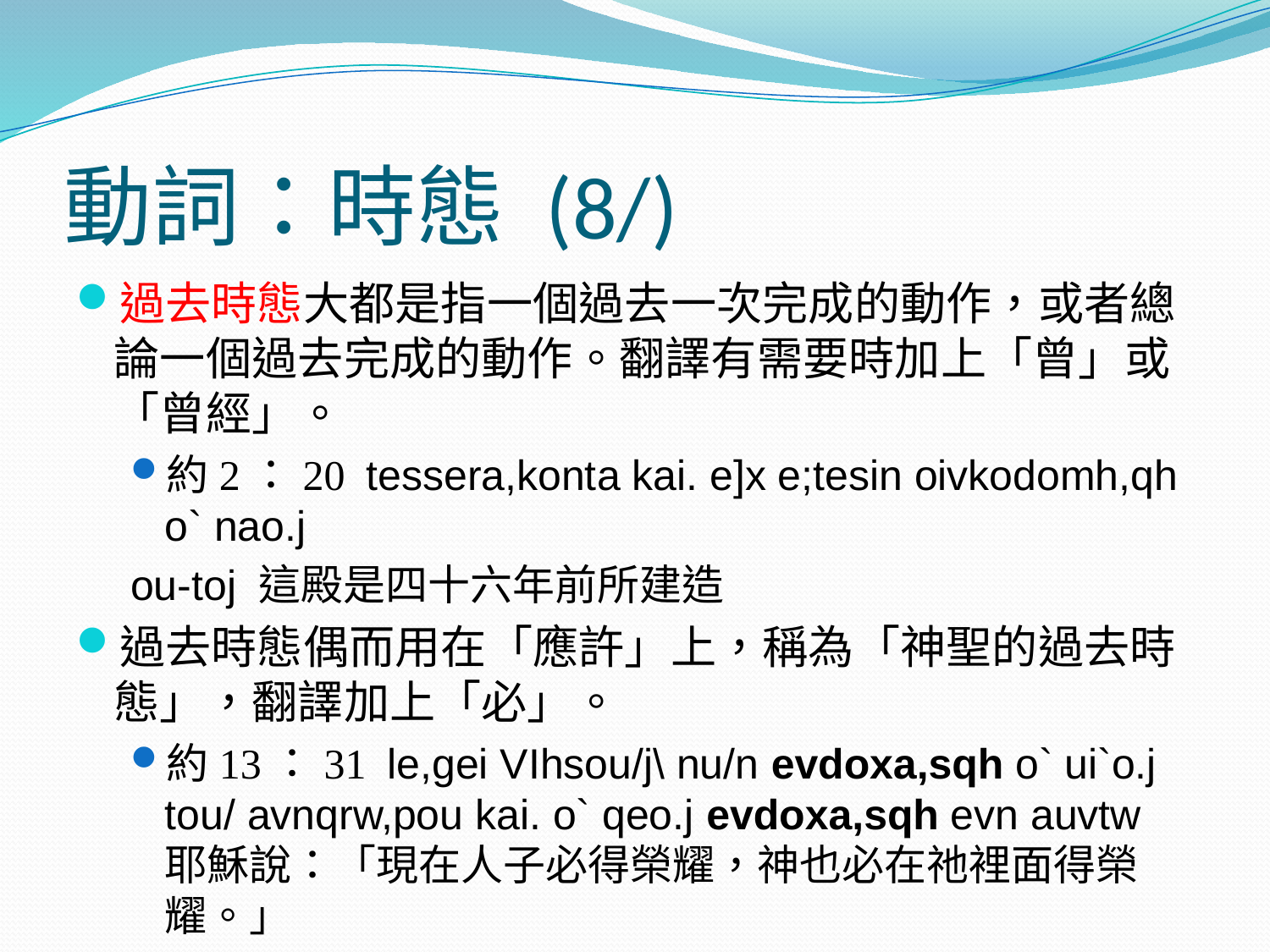

# 動詞：時態 (8/)
過去時態大都是指一個過去一次完成的動作，或者總論一個過去完成的動作。翻譯有需要時加上「曾」或「曾經」。
約2：20  tessera,konta kai. e]x e;tesin oivkodomh,qh o` nao.j
ou-toj 這殿是四十六年前所建造
過去時態偶而用在「應許」上，稱為「神聖的過去時態」，翻譯加上「必」。
約13：31  le,gei VIhsou/j\ nu/n evdoxa,sqh o` ui`o.j tou/ avnqrw,pou kai. o` qeo.j evdoxa,sqh evn auvtw  耶穌說：「現在人子必得榮耀，神也必在祂裡面得榮耀。」